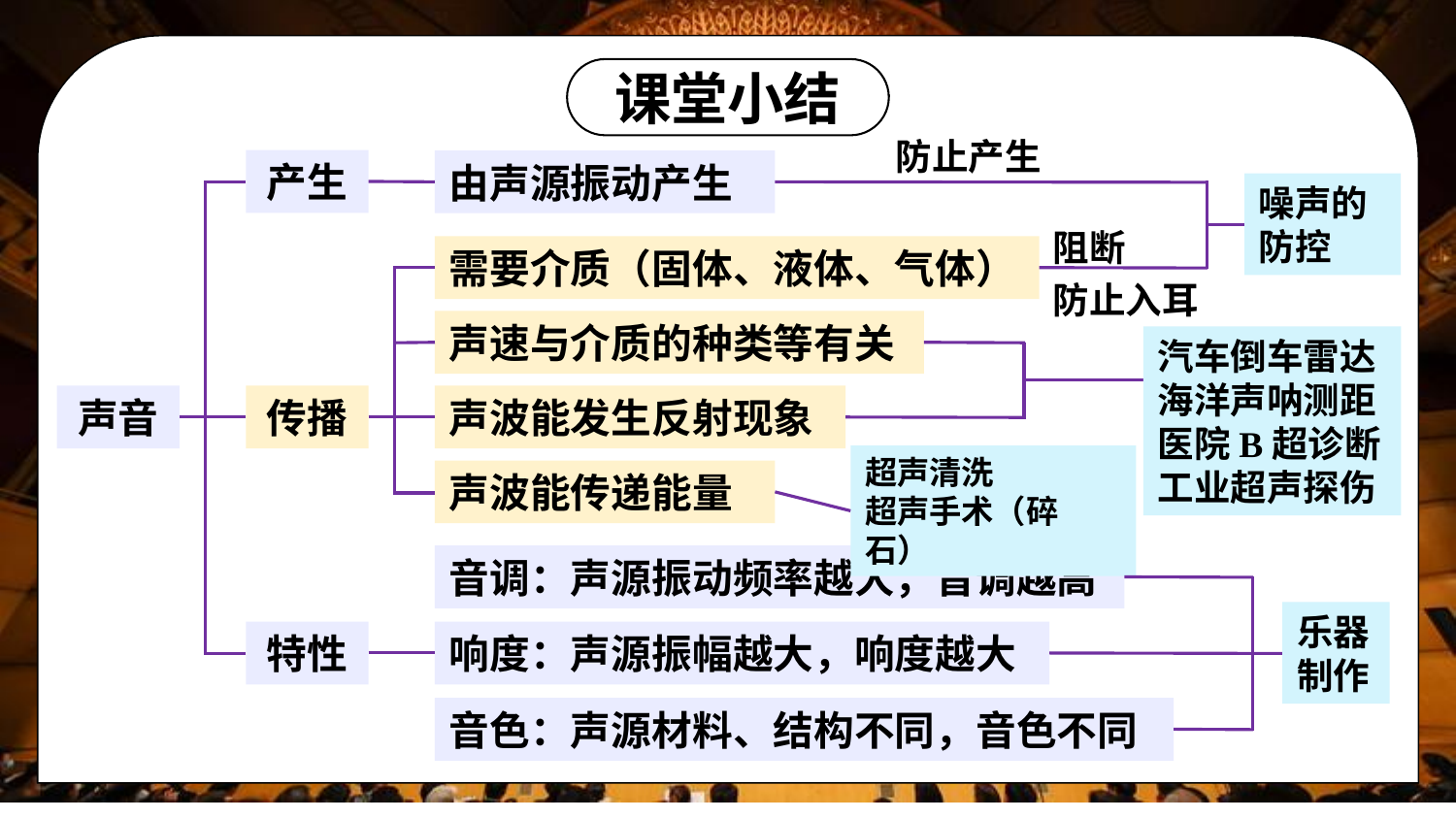

课堂小结
防止产生
产生
由声源振动产生
噪声的防控

阻断
防止入耳
需要介质（固体、液体、气体）

声速与介质的种类等有关
汽车倒车雷达
海洋声呐测距
医院B超诊断
工业超声探伤
声音
传播
声波能发生反射现象
超声清洗
超声手术（碎石）
声波能传递能量
音调：声源振动频率越大，音调越高
乐器
制作
特性
响度：声源振幅越大，响度越大
音色：声源材料、结构不同，音色不同